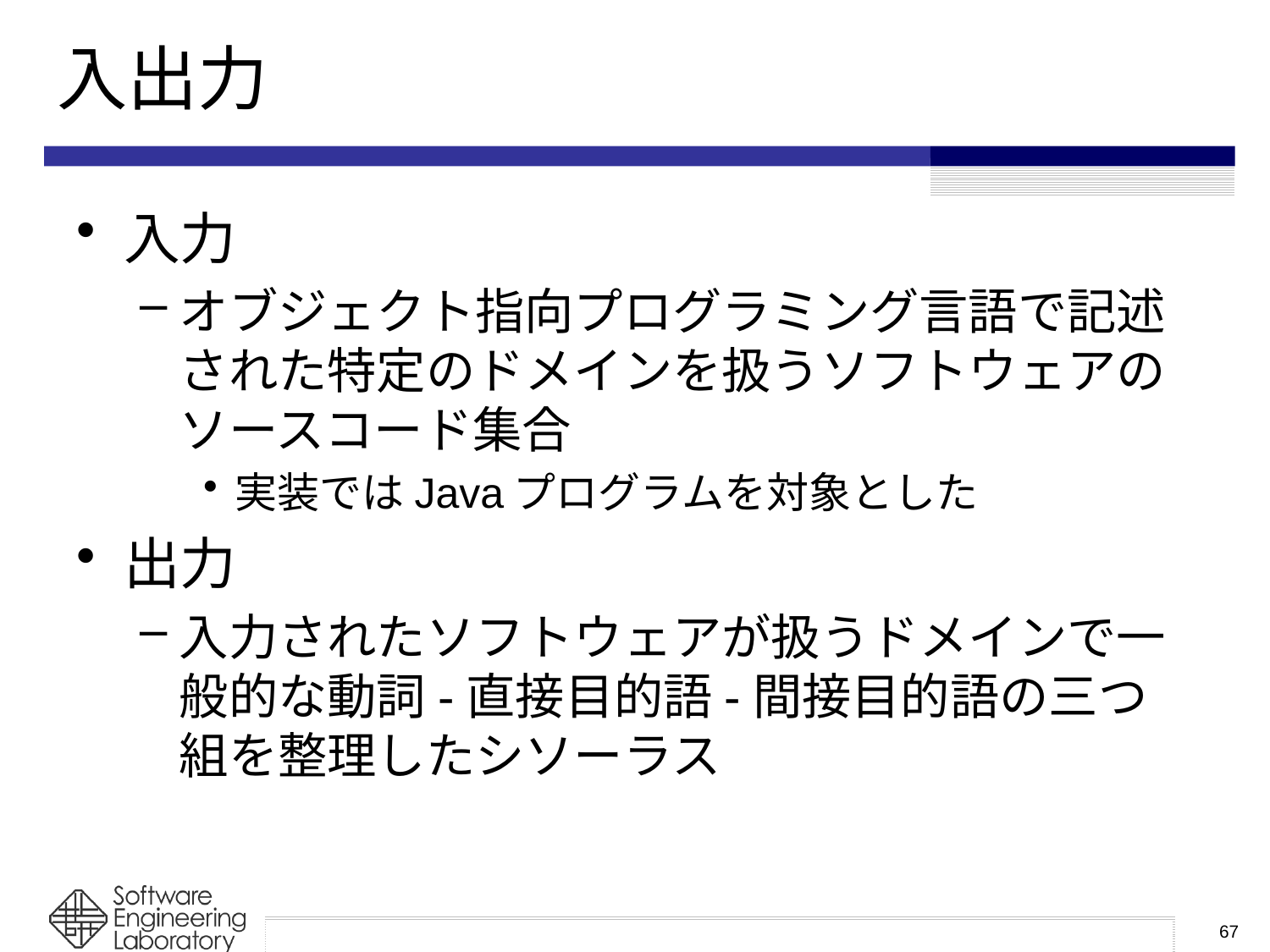

# 入出力
入力
オブジェクト指向プログラミング言語で記述された特定のドメインを扱うソフトウェアのソースコード集合
実装ではJavaプログラムを対象とした
出力
入力されたソフトウェアが扱うドメインで一般的な動詞-直接目的語-間接目的語の三つ組を整理したシソーラス
67